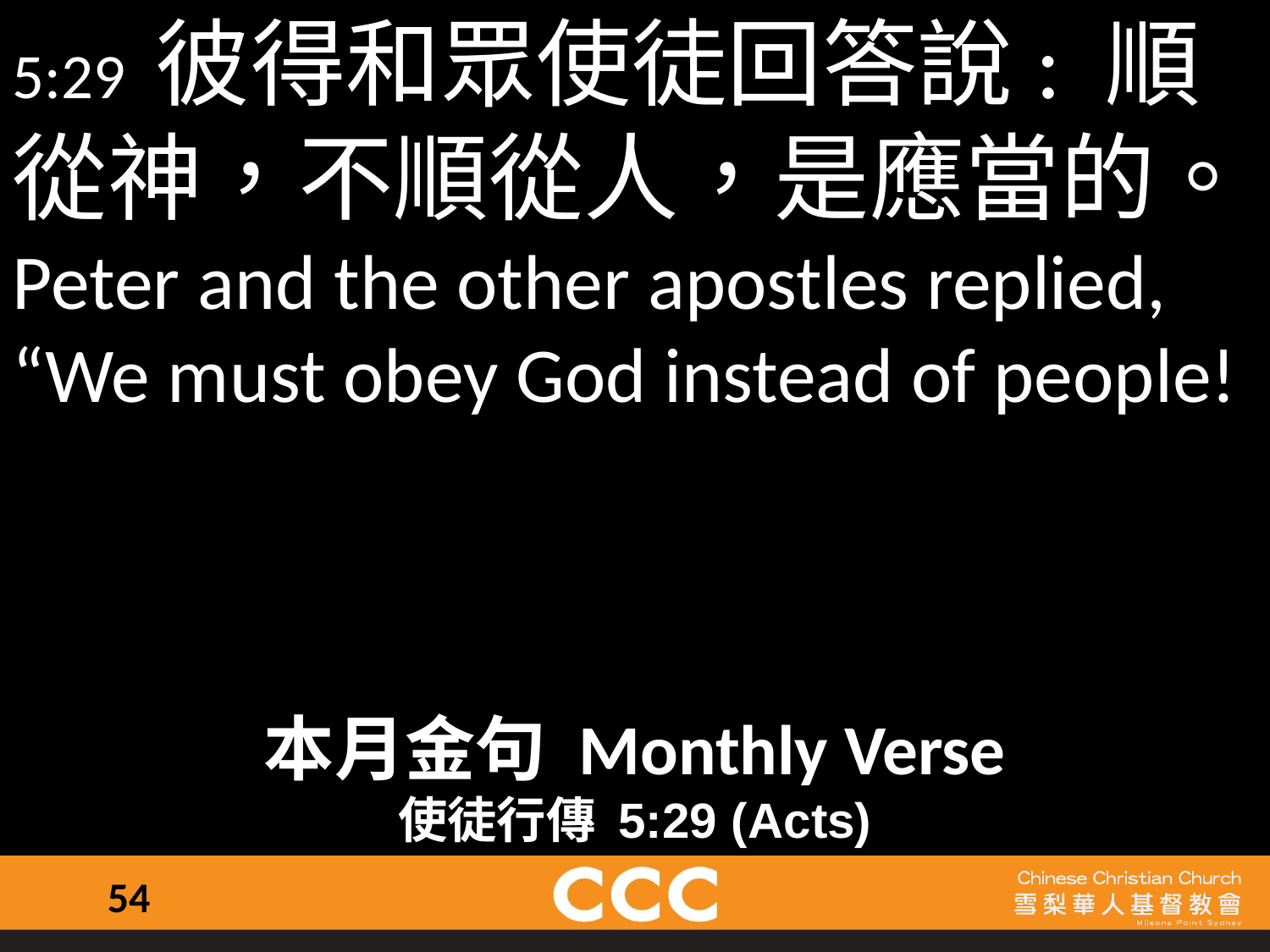

5:29 彼得和眾使徒回答說: 順從神，不順從人，是應當的。
Peter and the other apostles replied, “We must obey God instead of people!
本月金句 Monthly Verse
使徒行傳 5:29 (Acts)
54